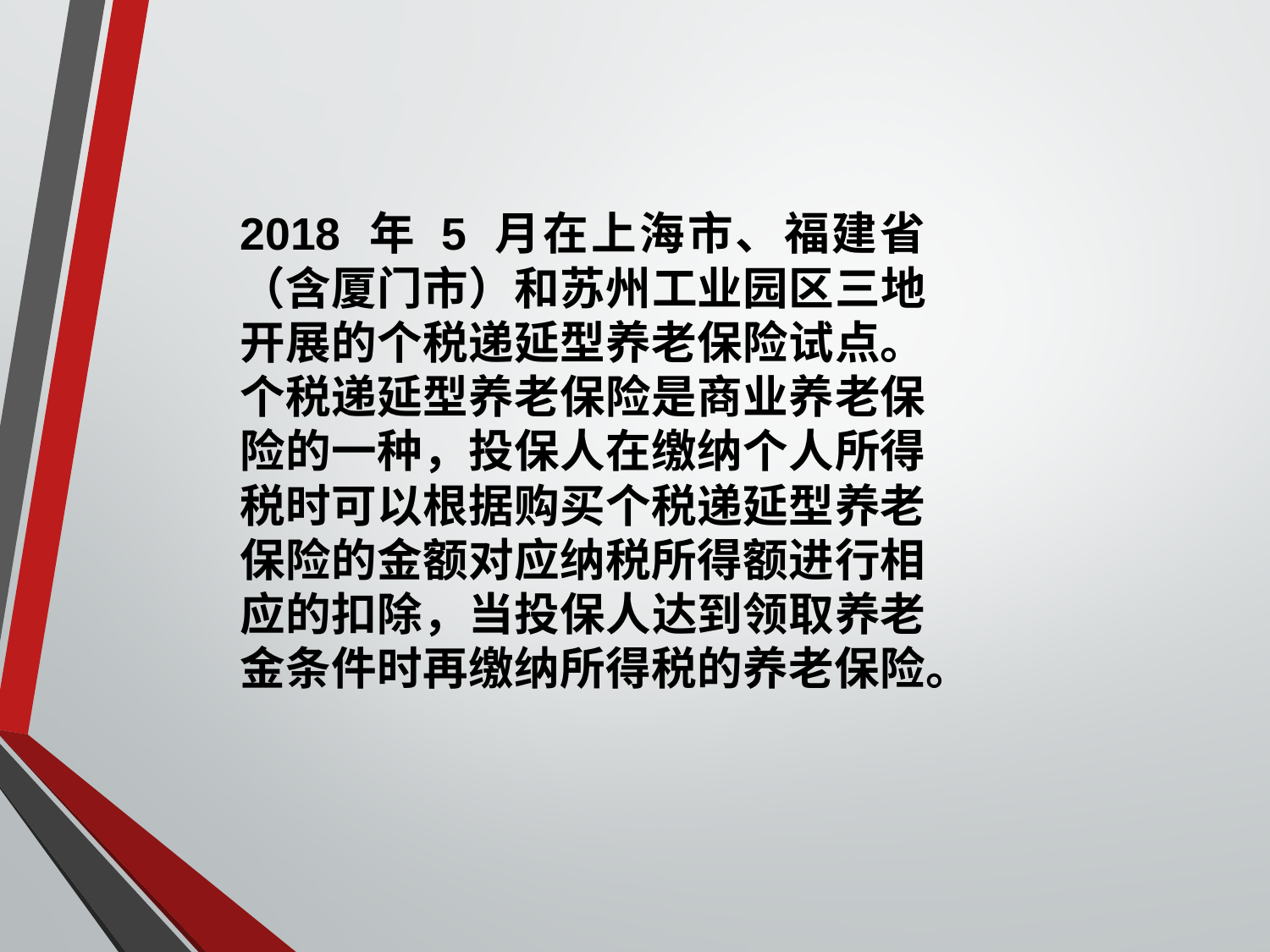

2018 年 5 月在上海市、福建省 （含厦门市）和苏州工业园区三地开展的个税递延型养老保险试点。个税递延型养老保险是商业养老保险的一种，投保人在缴纳个人所得税时可以根据购买个税递延型养老保险的金额对应纳税所得额进行相应的扣除，当投保人达到领取养老金条件时再缴纳所得税的养老保险。